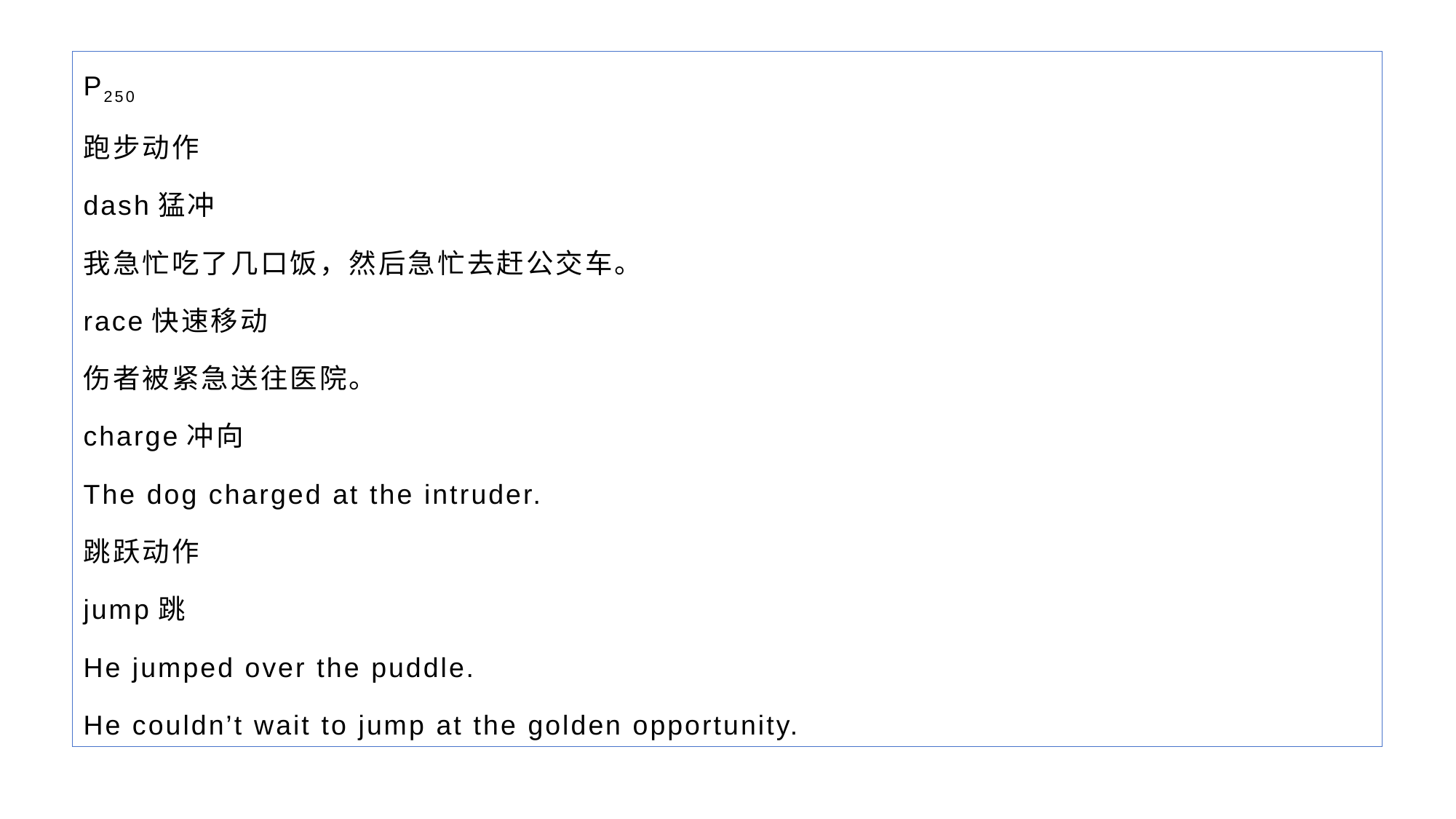

P250
跑步动作
dash猛冲
我急忙吃了几口饭，然后急忙去赶公交车。
race快速移动
伤者被紧急送往医院。
charge冲向
The dog charged at the intruder.
跳跃动作
jump跳
He jumped over the puddle.
He couldn’t wait to jump at the golden opportunity.